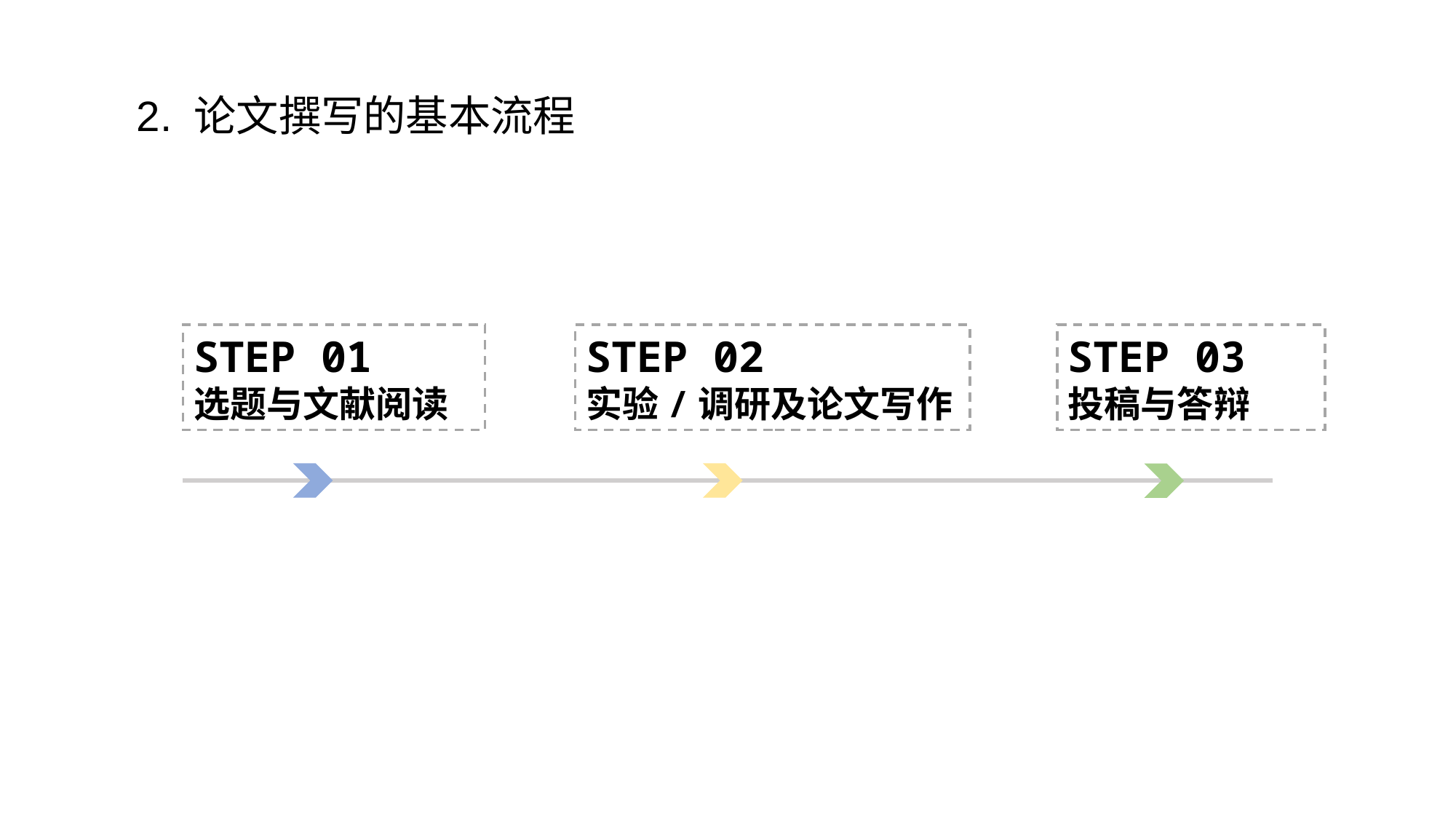

2. 论文撰写的基本流程
STEP 02
实验/调研及论文写作
STEP 03
投稿与答辩
STEP 01
选题与文献阅读